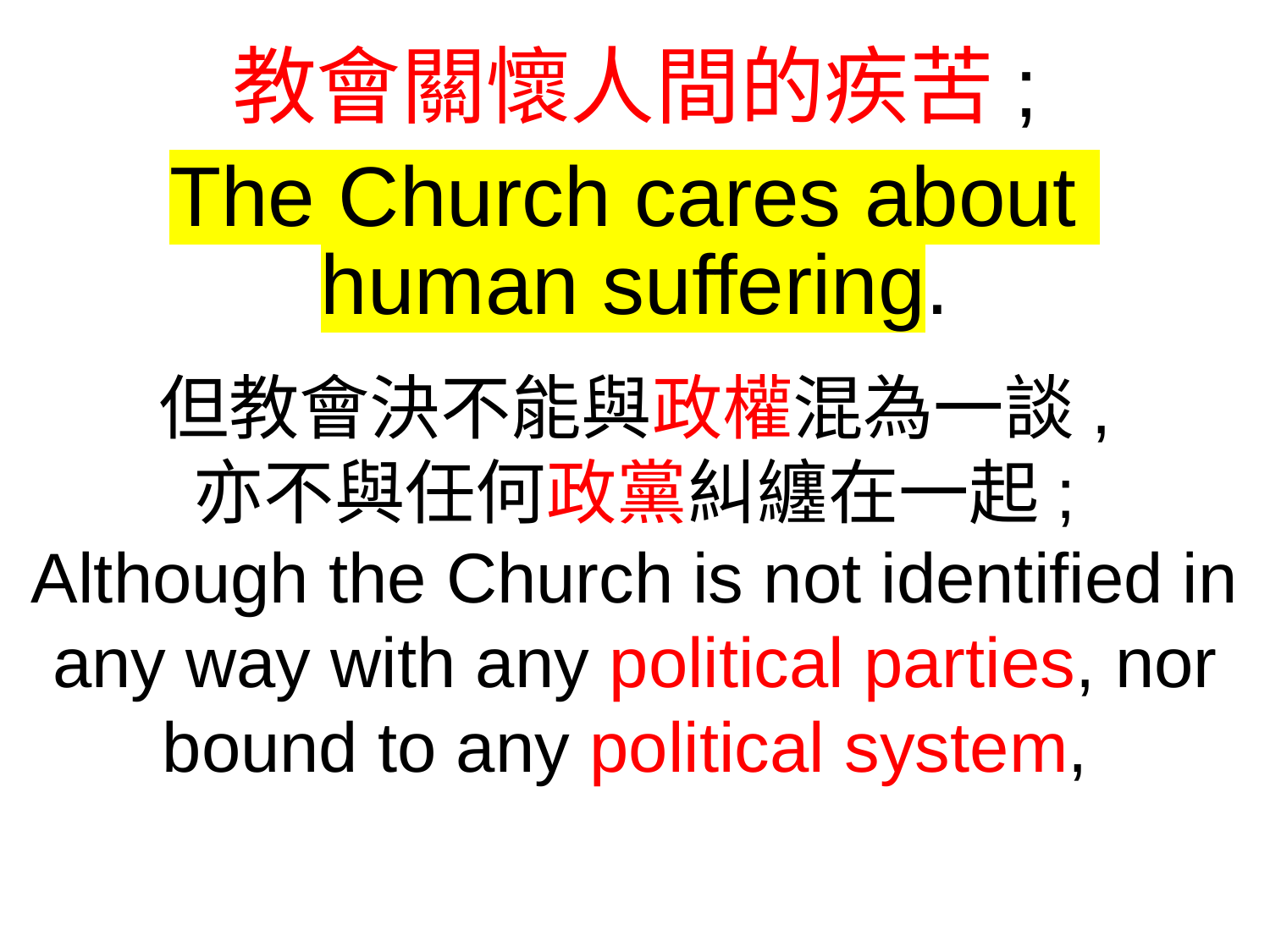

教會關懷人間的疾苦;
The Church cares about
human suffering.
但教會決不能與政權混為一談,
亦不與任何政黨糾纏在一起;
Although the Church is not identified in any way with any political parties, nor bound to any political system,